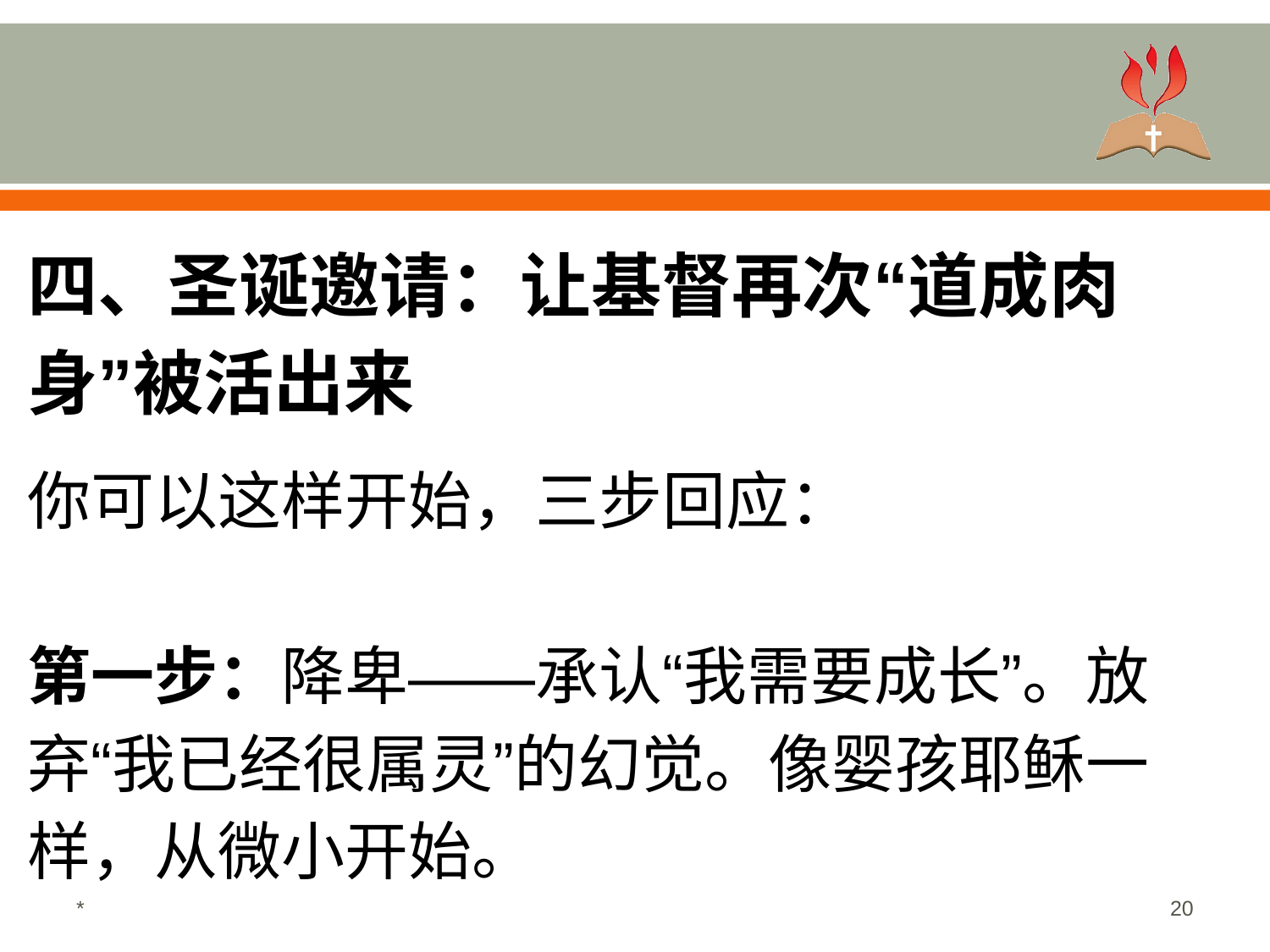

#
四、圣诞邀请：让基督再次“道成肉身”被活出来

你可以这样开始，三步回应：

第一步：降卑——承认“我需要成长”。放弃“我已经很属灵”的幻觉。像婴孩耶稣一样，从微小开始。
*
20